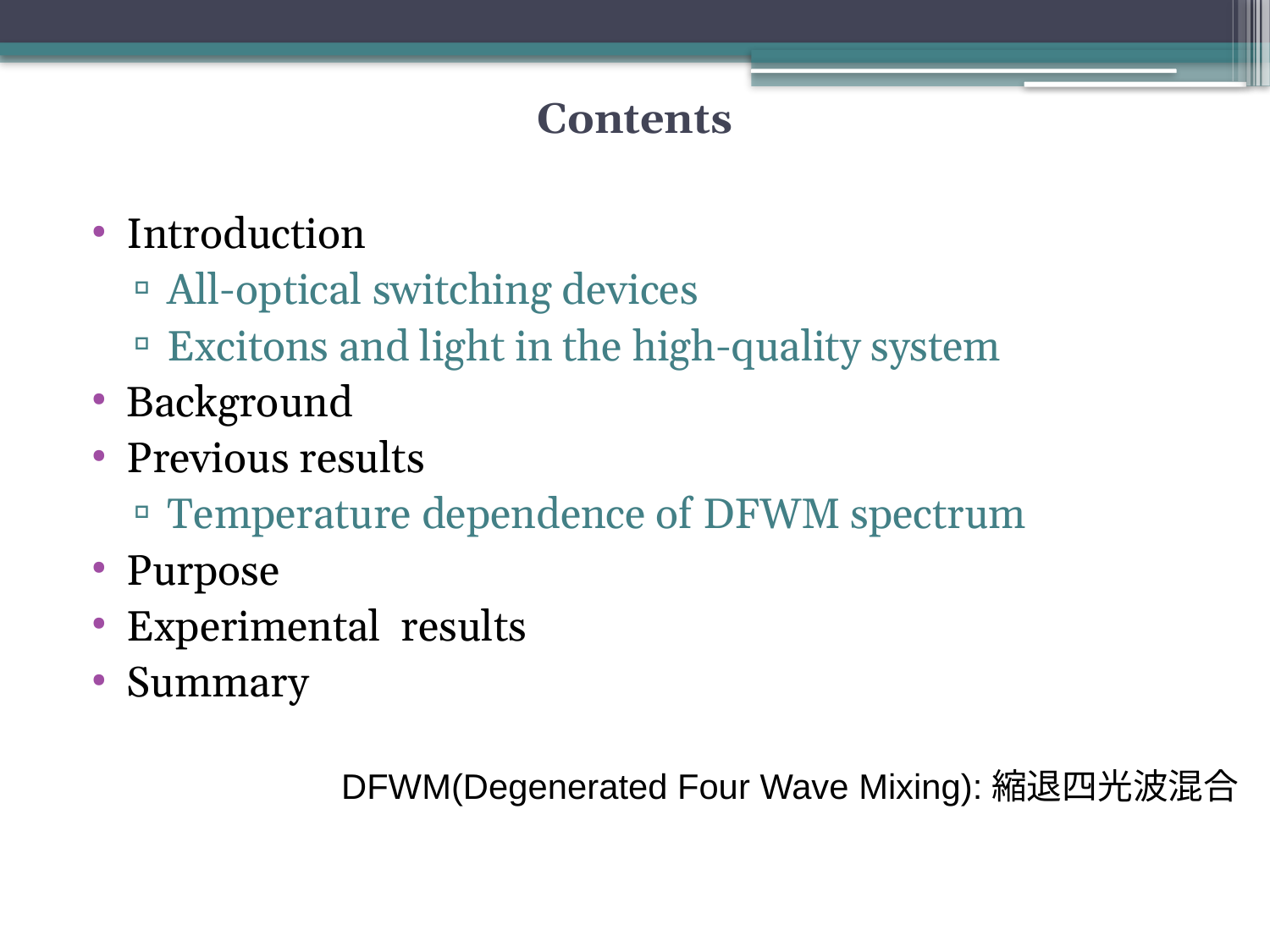

Contents
Introduction
All-optical switching devices
Excitons and light in the high-quality system
Background
Previous results
Temperature dependence of DFWM spectrum
Purpose
Experimental  results
Summary
DFWM(Degenerated Four Wave Mixing):縮退四光波混合